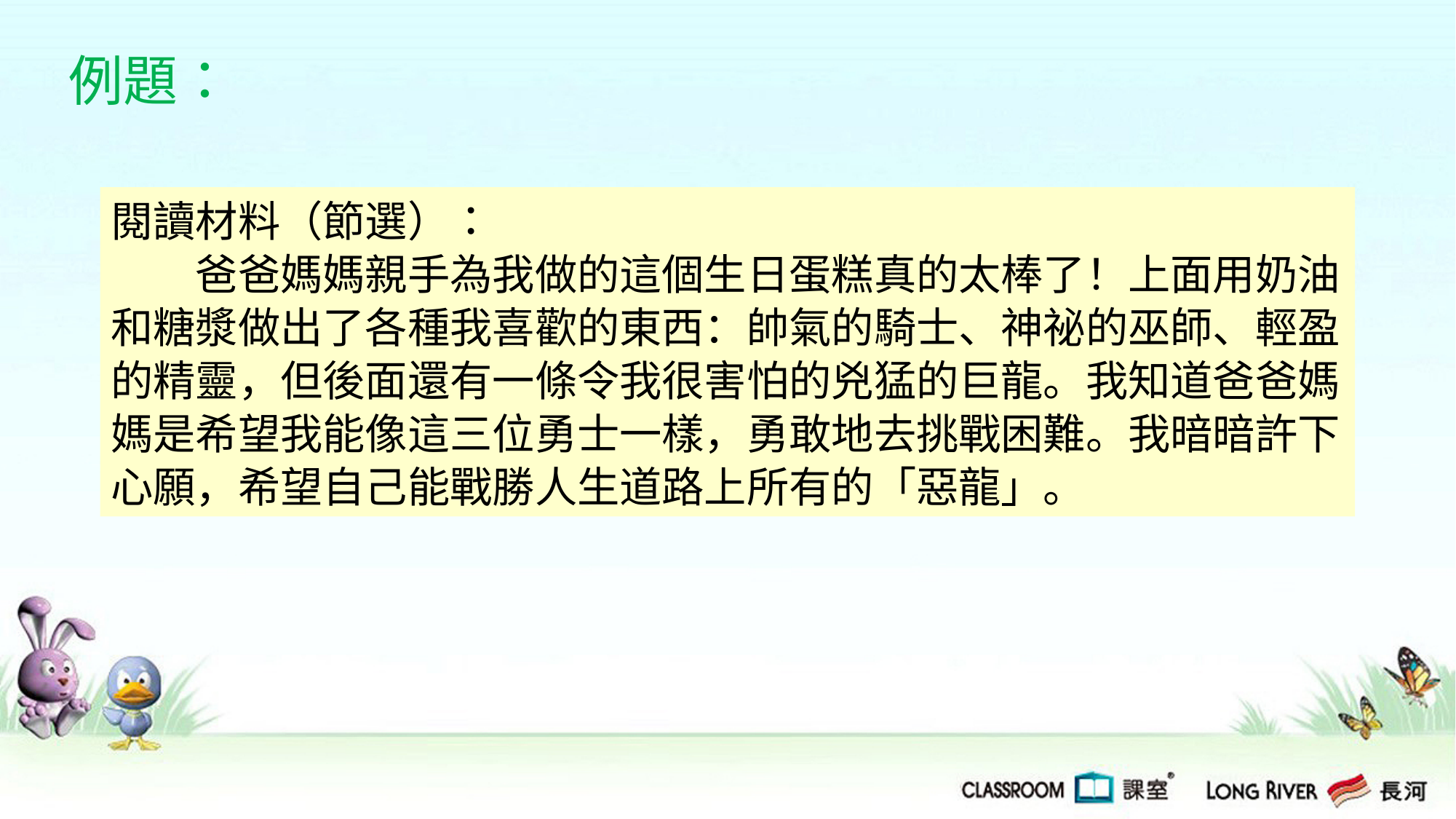

例題：
閱讀材料（節選）：
　　爸爸媽媽親手為我做的這個生日蛋糕真的太棒了！上面用奶油和糖漿做出了各種我喜歡的東西：帥氣的騎士、神祕的巫師、輕盈的精靈，但後面還有一條令我很害怕的兇猛的巨龍。我知道爸爸媽媽是希望我能像這三位勇士一樣，勇敢地去挑戰困難。我暗暗許下心願，希望自己能戰勝人生道路上所有的「惡龍」。